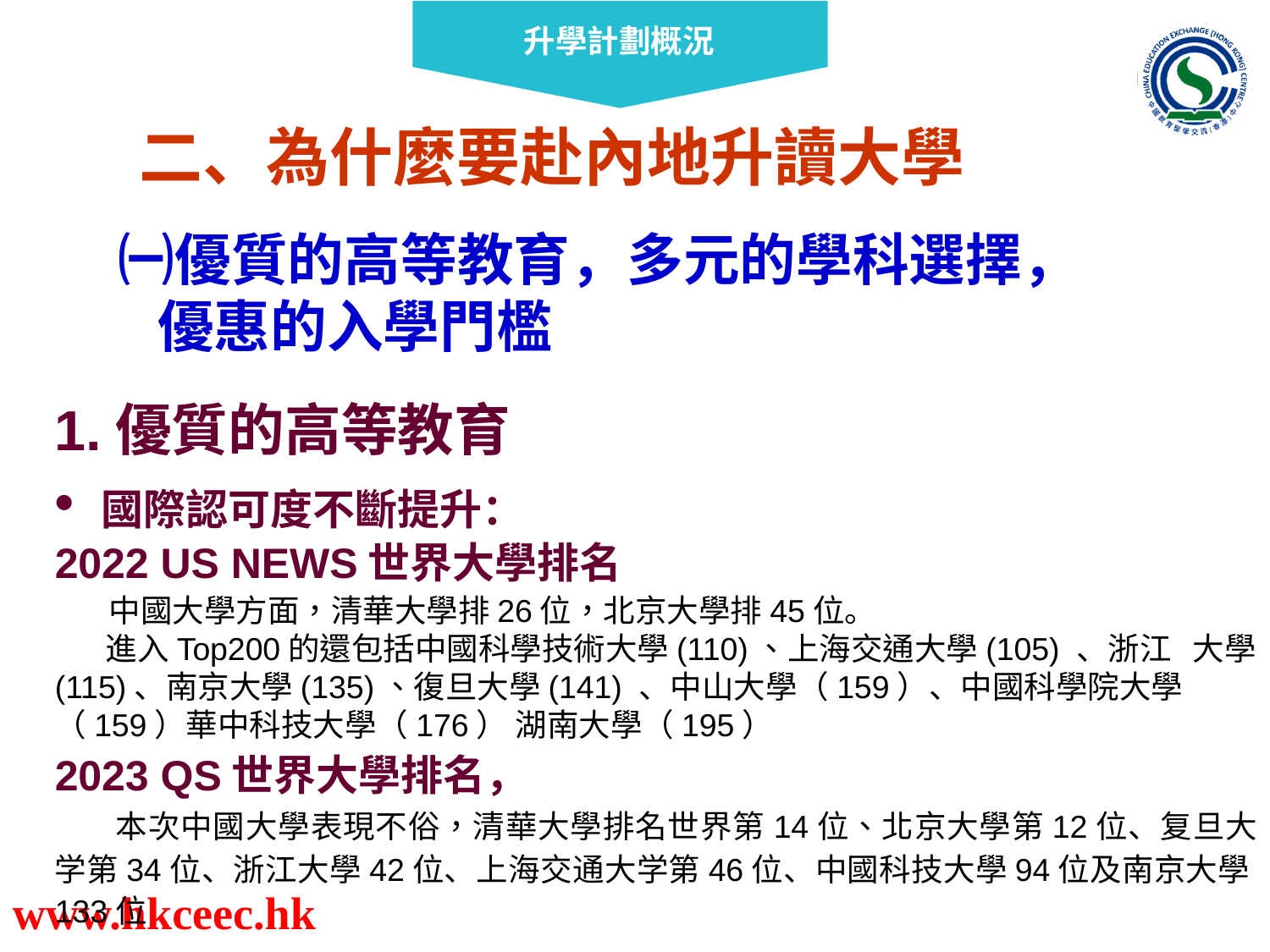

二、為什麼要赴內地升讀大學
㈠優質的高等教育，多元的學科選擇，
  優惠的入學門檻
1.優質的高等教育
 國際認可度不斷提升：
2022 US NEWS世界大學排名
      中國大學方面，清華大學排26位，北京大學排45位。
      進入Top200的還包括中國科學技術大學(110)、上海交通大學(105) 、浙江   大學(115)、南京大學(135)、復旦大學(141) 、中山大學（159）、中國科學院大學（159）華中科技大學（176） 湖南大學（195）
2023 QS世界大學排名，
      本次中國大學表現不俗，清華大學排名世界第14位、北京大學第12位、复旦大学第34位、浙江大學42位、上海交通大学第46位、中國科技大學94位及南京大學133位